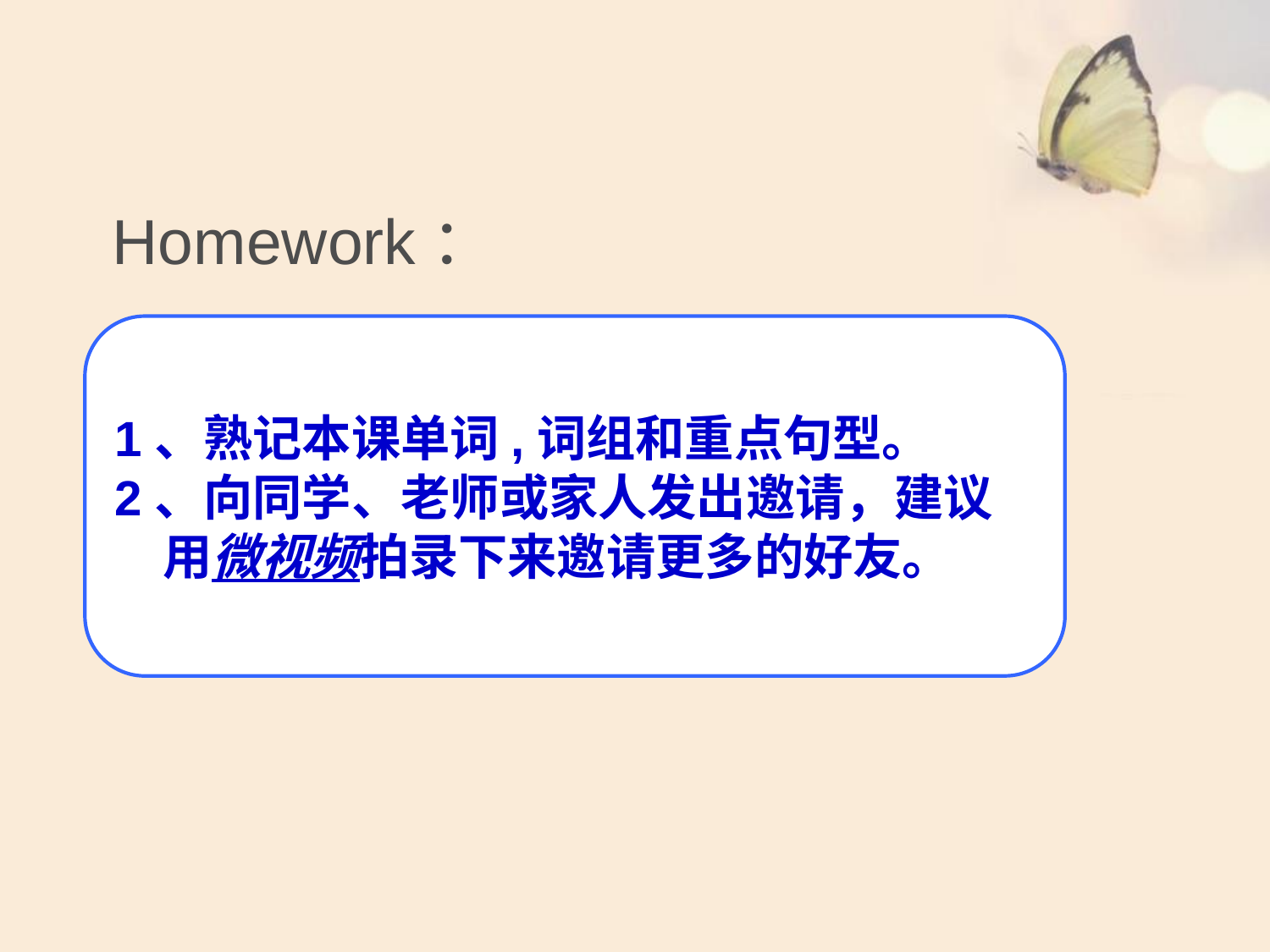

Homework：
1、熟记本课单词,词组和重点句型。
2、向同学、老师或家人发出邀请，建议用微视频拍录下来邀请更多的好友。